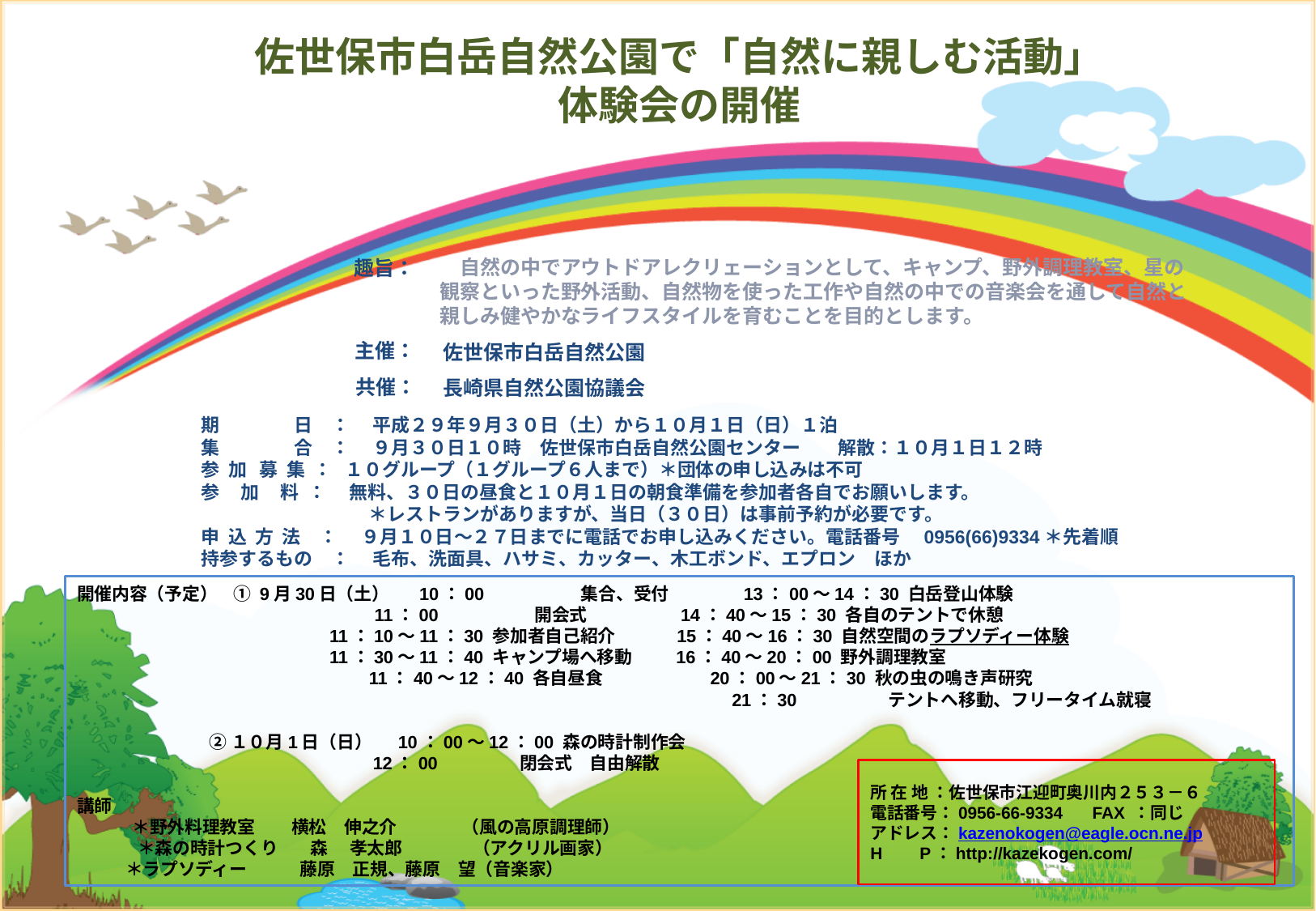

佐世保市白岳自然公園で「自然に親しむ活動」
体験会の開催

　自然の中でアウトドアレクリェーションとして、キャンプ、野外調理教室、星の観察といった野外活動、自然物を使った工作や自然の中での音楽会を通して自然と親しみ健やかなライフスタイルを育むことを目的とします。
趣旨：

佐世保市白岳自然公園
主催：

長崎県自然公園協議会
共催：

期　　　　日　：　 平成２９年９月３０日（土）から１０月１日（日）１泊
集　　　　合　：　 ９月３０日１０時　佐世保市白岳自然公園センター　　解散：１０月１日１２時
参  加   募  集  ：   １０グループ（１グループ６人まで）＊団体の申し込みは不可
参     加     料  ：　 無料、３０日の昼食と１０月１日の朝食準備を参加者各自でお願いします。
　　　　　　　　　＊レストランがありますが、当日（３０日）は事前予約が必要です。
申  込  方  法　：　 ９月１０日～２７日までに電話でお申し込みください。電話番号　0956(66)9334＊先着順
持参するもの　：　 毛布、洗面具、ハサミ、カッター、木工ボンド、エプロン　ほか

開催内容（予定）    ① 9月30日（土）  　10：00 　　　　　集合、受付            　 13：00～14：30 白岳登山体験
　　　　　　　　                             　　11：00　　　　　 開会式                      14：40～15：30 各自のテントで休憩
                                                      　  11：10～11：30 参加者自己紹介　　　 15：40～16：30 自然空間のラプソディー体験
                                                     　   11：30～11：40 キャンプ場へ移動　　 16：40～20：00 野外調理教室
　　　　　　　                               　　 11：40～12：40 各自昼食　　　      　  20：00～21：30 秋の虫の鳴き声研究
　　　　　　　　　　　　　　　　　　　　　　　　　　　　                          　　　21：30 　　　   　テントへ移動、フリータイム就寝

                    　　   ② １０月1日（日） 　10：00～12：00 森の時計制作会
　　　　　　　　　                                 12：00                閉会式　自由解散

講師
　　     ＊野外料理教室         横松　伸之介   　　　（風の高原調理師）
　　　  ＊森の時計つくり        森　 孝太郎　　　　（アクリル画家）
           ＊ラプソディー　　　藤原　正規、藤原　望（音楽家）
所 在 地 ：佐世保市江迎町奥川内２５３－６
電話番号：0956-66-9334 　FAX ：同じ
アドレス：kazenokogen@eagle.ocn.ne.jp
H        P：http://kazekogen.com/